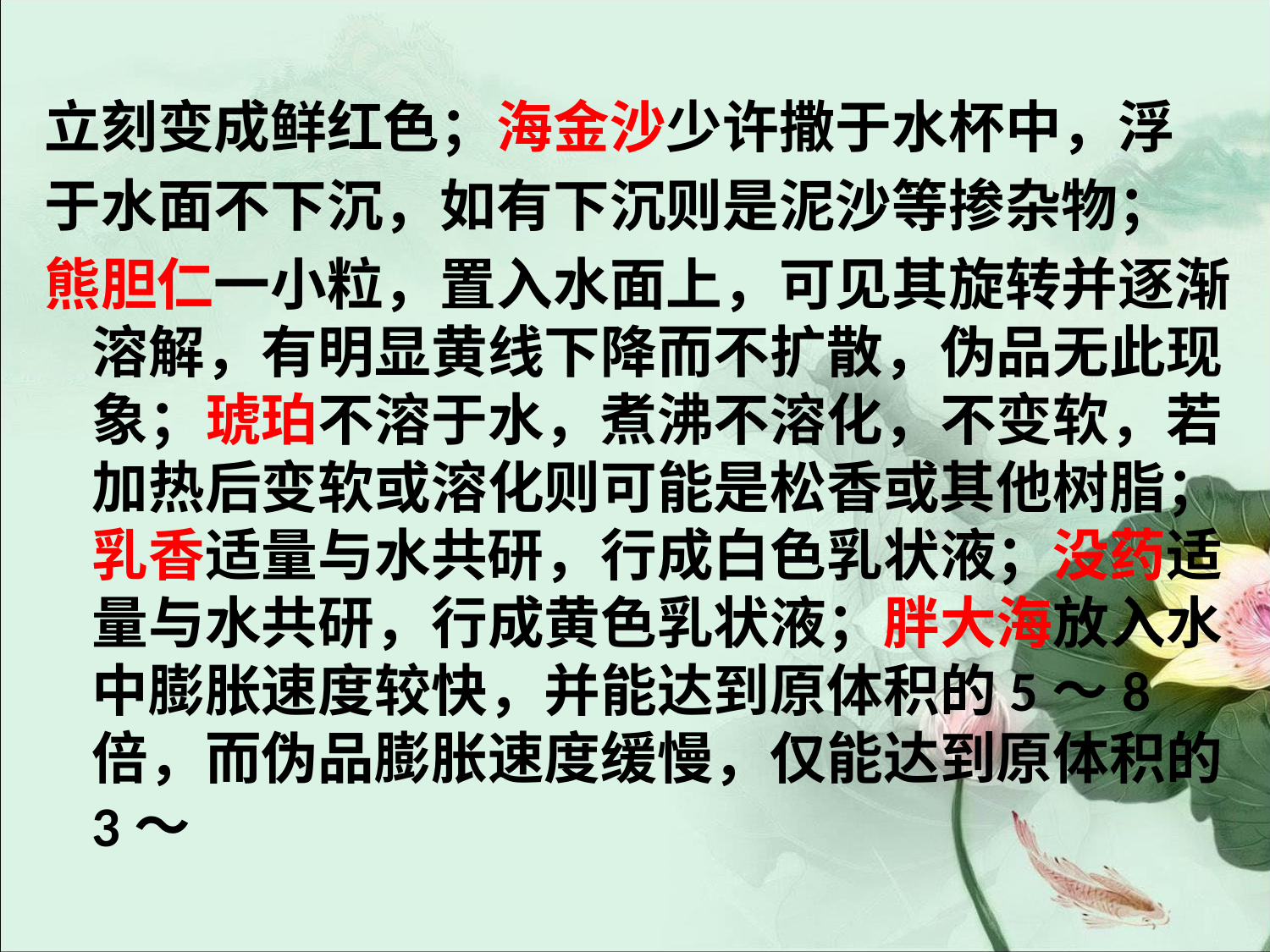

#
立刻变成鲜红色；海金沙少许撒于水杯中，浮
于水面不下沉，如有下沉则是泥沙等掺杂物；
熊胆仁一小粒，置入水面上，可见其旋转并逐渐溶解，有明显黄线下降而不扩散，伪品无此现象；琥珀不溶于水，煮沸不溶化，不变软，若加热后变软或溶化则可能是松香或其他树脂；乳香适量与水共研，行成白色乳状液；没药适量与水共研，行成黄色乳状液；胖大海放入水中膨胀速度较快，并能达到原体积的5～8倍，而伪品膨胀速度缓慢，仅能达到原体积的3～